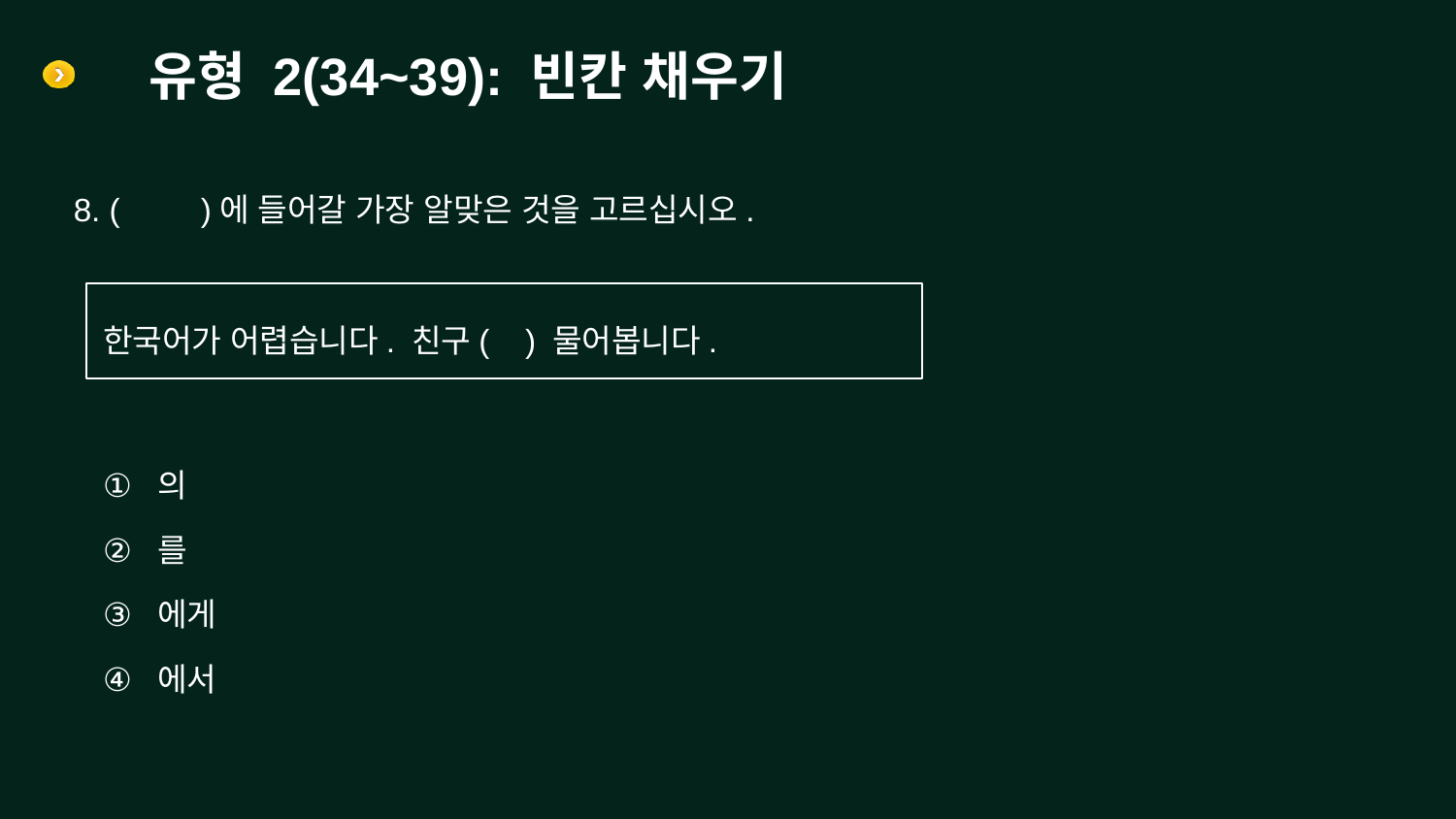

# 유형 2(34~39): 빈칸 채우기
8. (         )에 들어갈 가장 알맞은 것을 고르십시오.
한국어가 어렵습니다. 친구(    ) 물어봅니다.
의
를
에게
에서